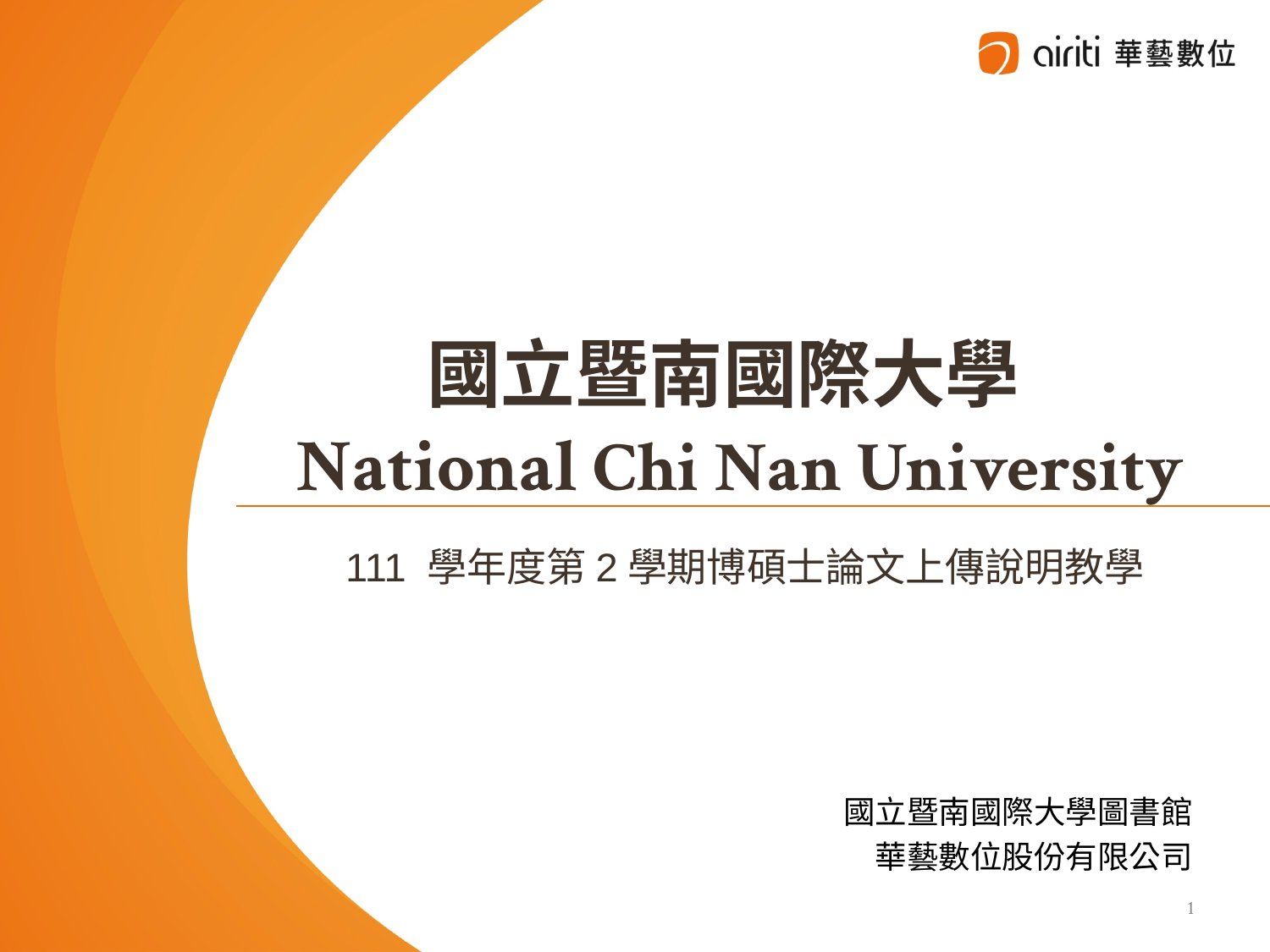

國立暨南國際大學
National Chi Nan University
111 學年度第2學期博碩士論文上傳說明教學
國立暨南國際大學圖書館
華藝數位股份有限公司
1